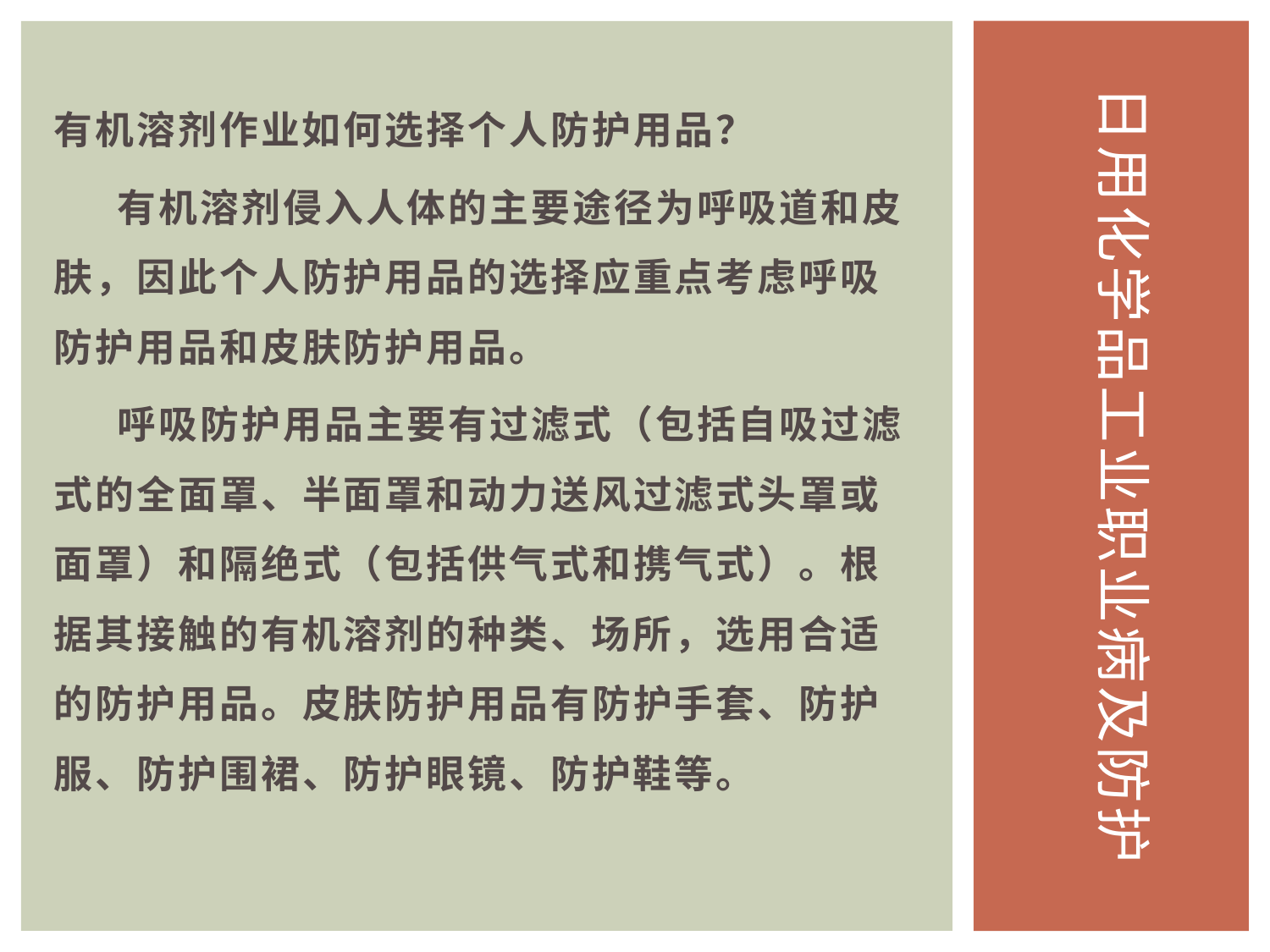

日用化学品工业职业病及防护
有机溶剂作业如何选择个人防护用品？
有机溶剂侵入人体的主要途径为呼吸道和皮肤，因此个人防护用品的选择应重点考虑呼吸防护用品和皮肤防护用品。
呼吸防护用品主要有过滤式（包括自吸过滤式的全面罩、半面罩和动力送风过滤式头罩或面罩）和隔绝式（包括供气式和携气式）。根据其接触的有机溶剂的种类、场所，选用合适的防护用品。皮肤防护用品有防护手套、防护服、防护围裙、防护眼镜、防护鞋等。